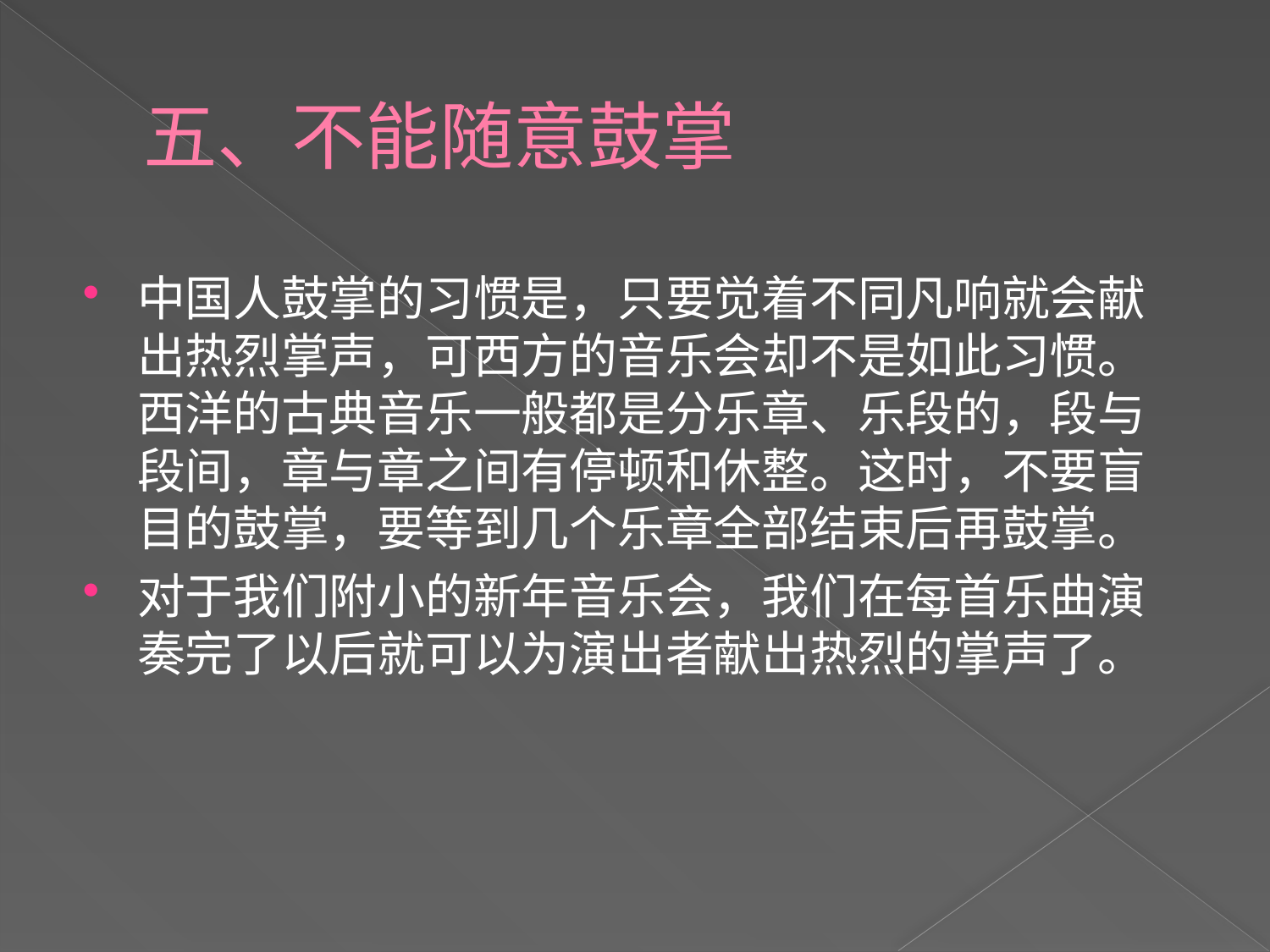

# 五、不能随意鼓掌
中国人鼓掌的习惯是，只要觉着不同凡响就会献出热烈掌声，可西方的音乐会却不是如此习惯。西洋的古典音乐一般都是分乐章、乐段的，段与段间，章与章之间有停顿和休整。这时，不要盲目的鼓掌，要等到几个乐章全部结束后再鼓掌。
对于我们附小的新年音乐会，我们在每首乐曲演奏完了以后就可以为演出者献出热烈的掌声了。